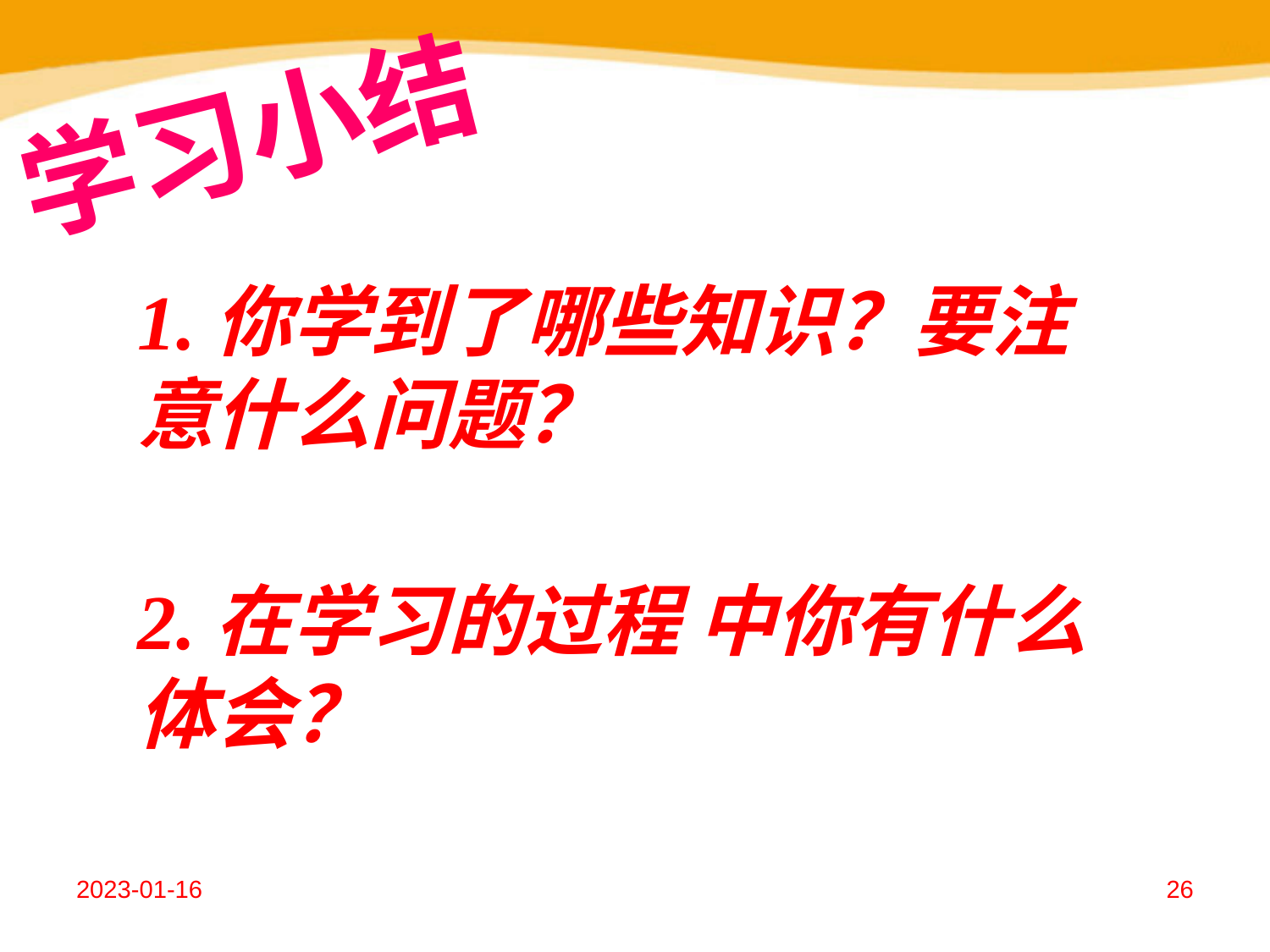

学习小结
1.你学到了哪些知识？要注意什么问题？
2.在学习的过程 中你有什么体会？
2023-01-16
26